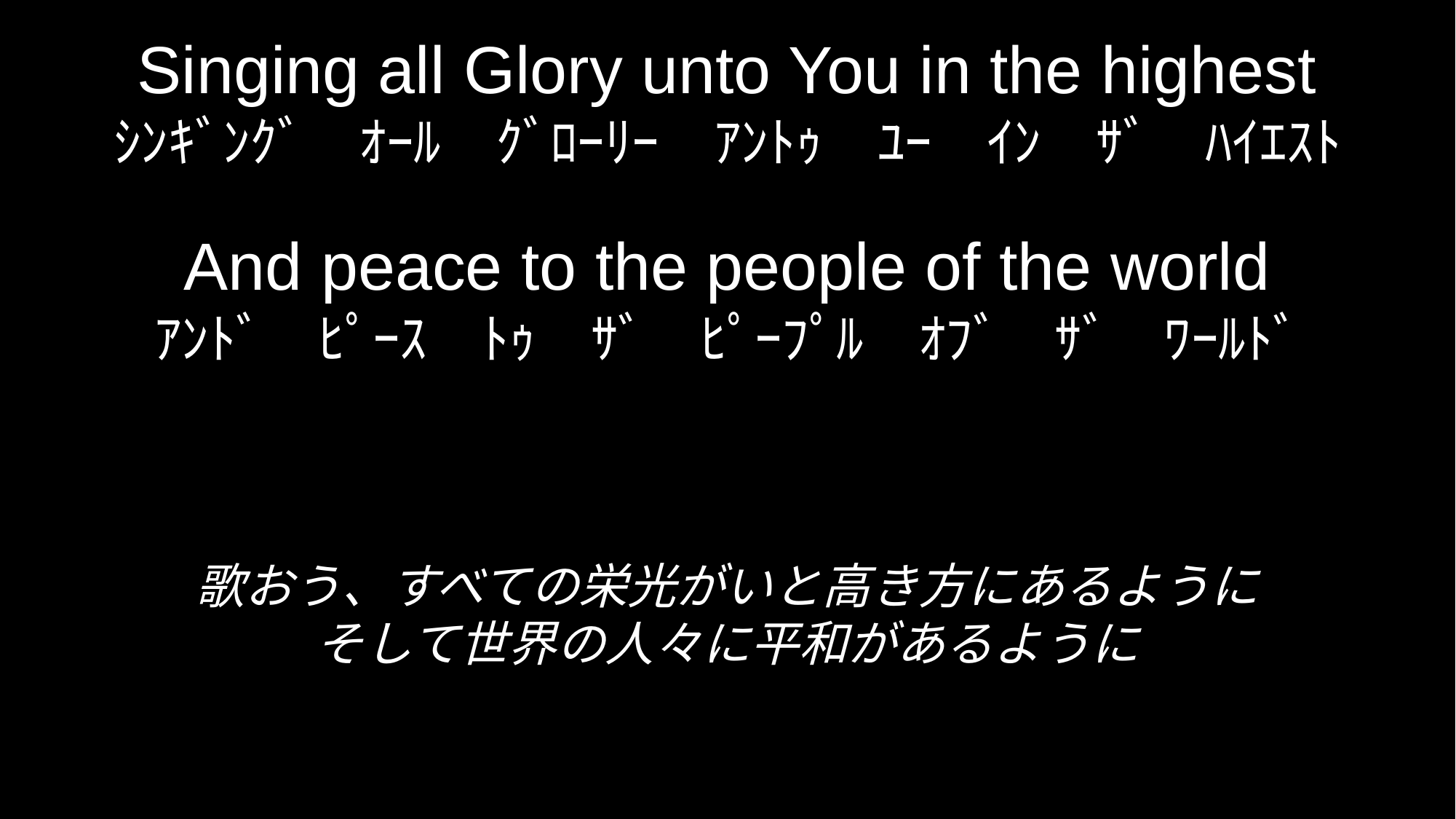

Singing all Glory unto You in the highest
ｼﾝｷﾞﾝｸﾞ　ｵｰﾙ　ｸﾞﾛｰﾘｰ　ｱﾝﾄｩ　ﾕｰ　ｲﾝ　ｻﾞ　ﾊｲｴｽﾄ

And peace to the people of the world
ｱﾝﾄﾞ　ﾋﾟｰｽ　ﾄｩ　ｻﾞ　ﾋﾟｰﾌﾟﾙ　ｵﾌﾞ　ｻﾞ　ﾜｰﾙﾄﾞ
歌おう、すべての栄光がいと高き方にあるように
そして世界の人々に平和があるように